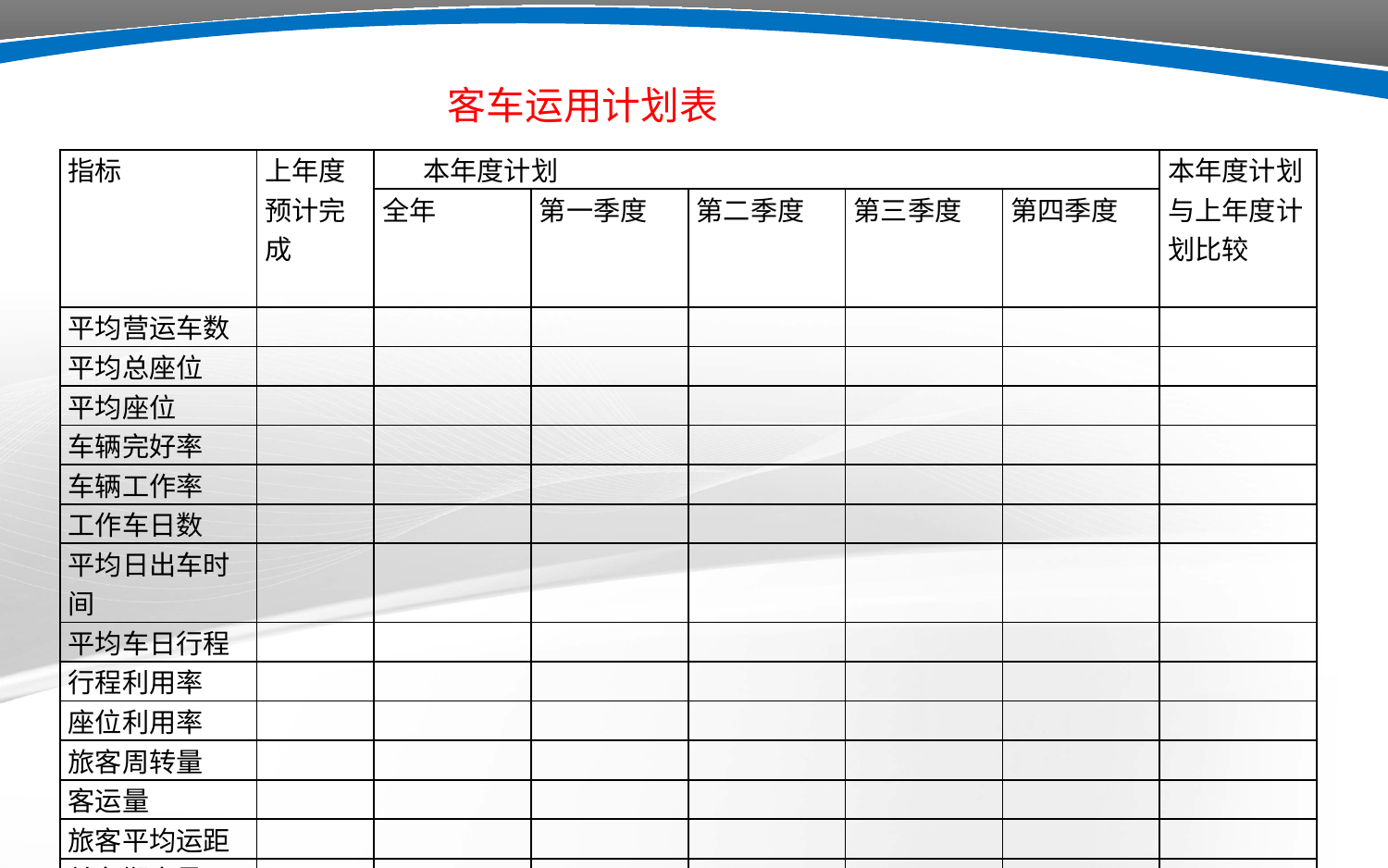

客车运用计划表
| 指标 | 上年度预计完成 | 本年度计划 |  |  |  |  | 本年度计划与上年度计划比较 |
| --- | --- | --- | --- | --- | --- | --- | --- |
|  |  | 全年 | 第一季度 | 第二季度 | 第三季度 | 第四季度 |  |
| 平均营运车数 |  |  |  |  |  |  |  |
| 平均总座位 |  |  |  |  |  |  |  |
| 平均座位 |  |  |  |  |  |  |  |
| 车辆完好率 |  |  |  |  |  |  |  |
| 车辆工作率 |  |  |  |  |  |  |  |
| 工作车日数 |  |  |  |  |  |  |  |
| 平均日出车时间 |  |  |  |  |  |  |  |
| 平均车日行程 |  |  |  |  |  |  |  |
| 行程利用率 |  |  |  |  |  |  |  |
| 座位利用率 |  |  |  |  |  |  |  |
| 旅客周转量 |  |  |  |  |  |  |  |
| 客运量 |  |  |  |  |  |  |  |
| 旅客平均运距 |  |  |  |  |  |  |  |
| 单车期产量 |  |  |  |  |  |  |  |
| 车座期产量 |  |  |  |  |  |  |  |